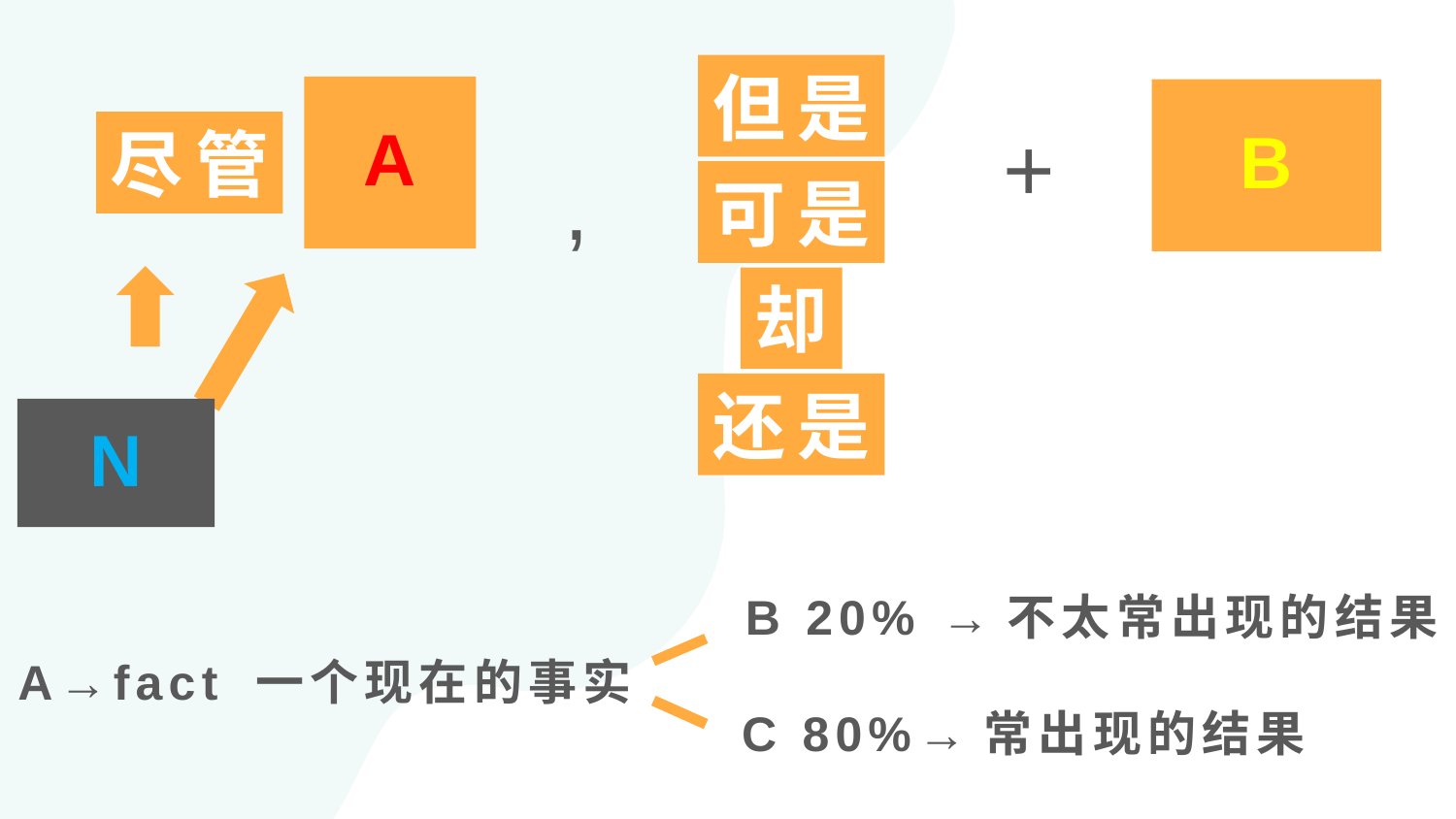

但是
可是
却
还是
尽管
A
B
+
,

N
B 20% →不太常出现的结果
C 80%→常出现的结果
A→fact 一个现在的事实